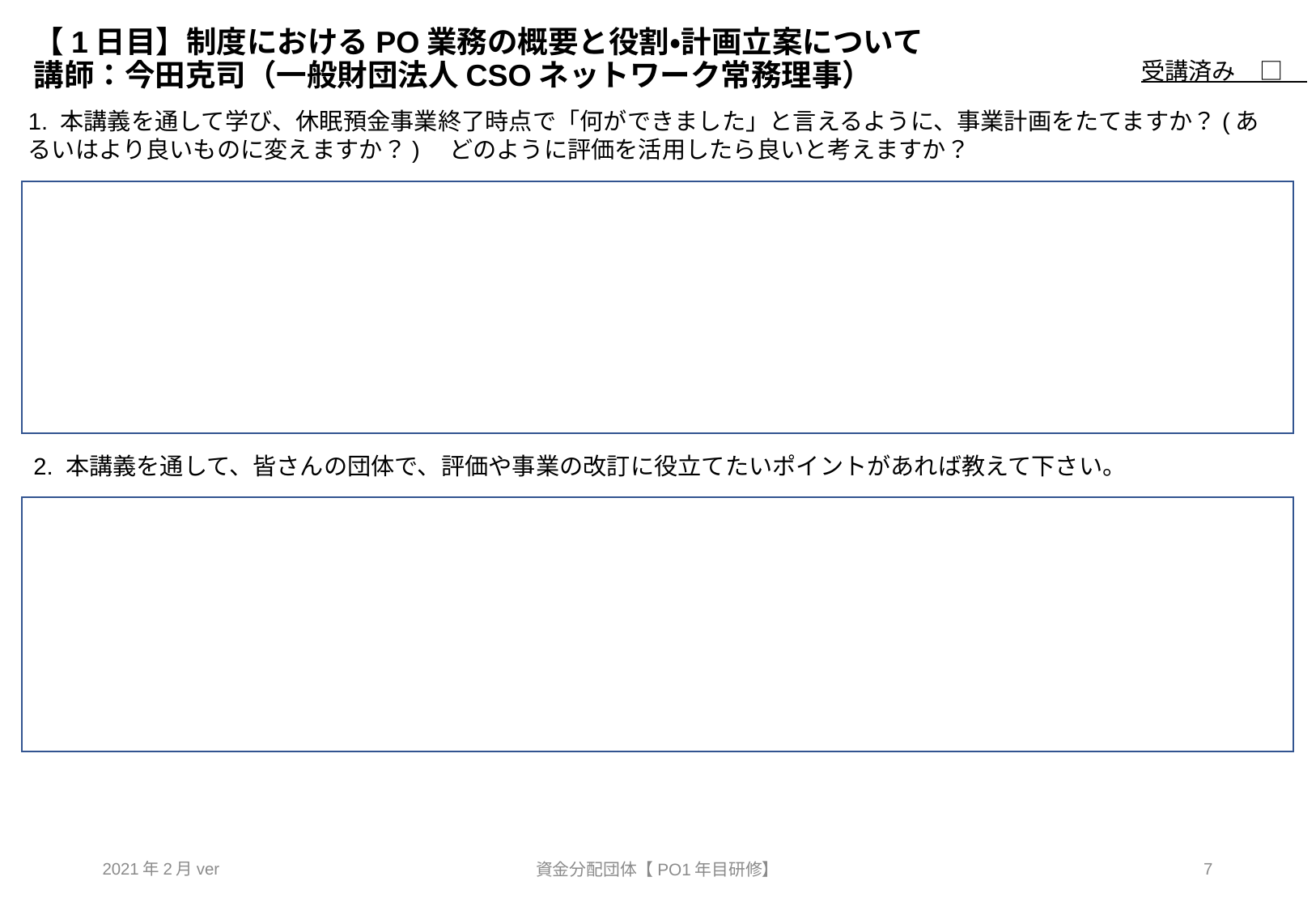

# 【1日目】制度におけるPO業務の概要と役割・計画立案について　 講師：今田克司（一般財団法人CSOネットワーク常務理事）
受講済み　□
1. 本講義を通して学び、休眠預金事業終了時点で「何ができました」と言えるように、事業計画をたてますか？(あるいはより良いものに変えますか？)　どのように評価を活用したら良いと考えますか？

2. 本講義を通して、皆さんの団体で、評価や事業の改訂に役立てたいポイントがあれば教えて下さい。

2021年2月ver
資金分配団体【PO1年目研修】
7